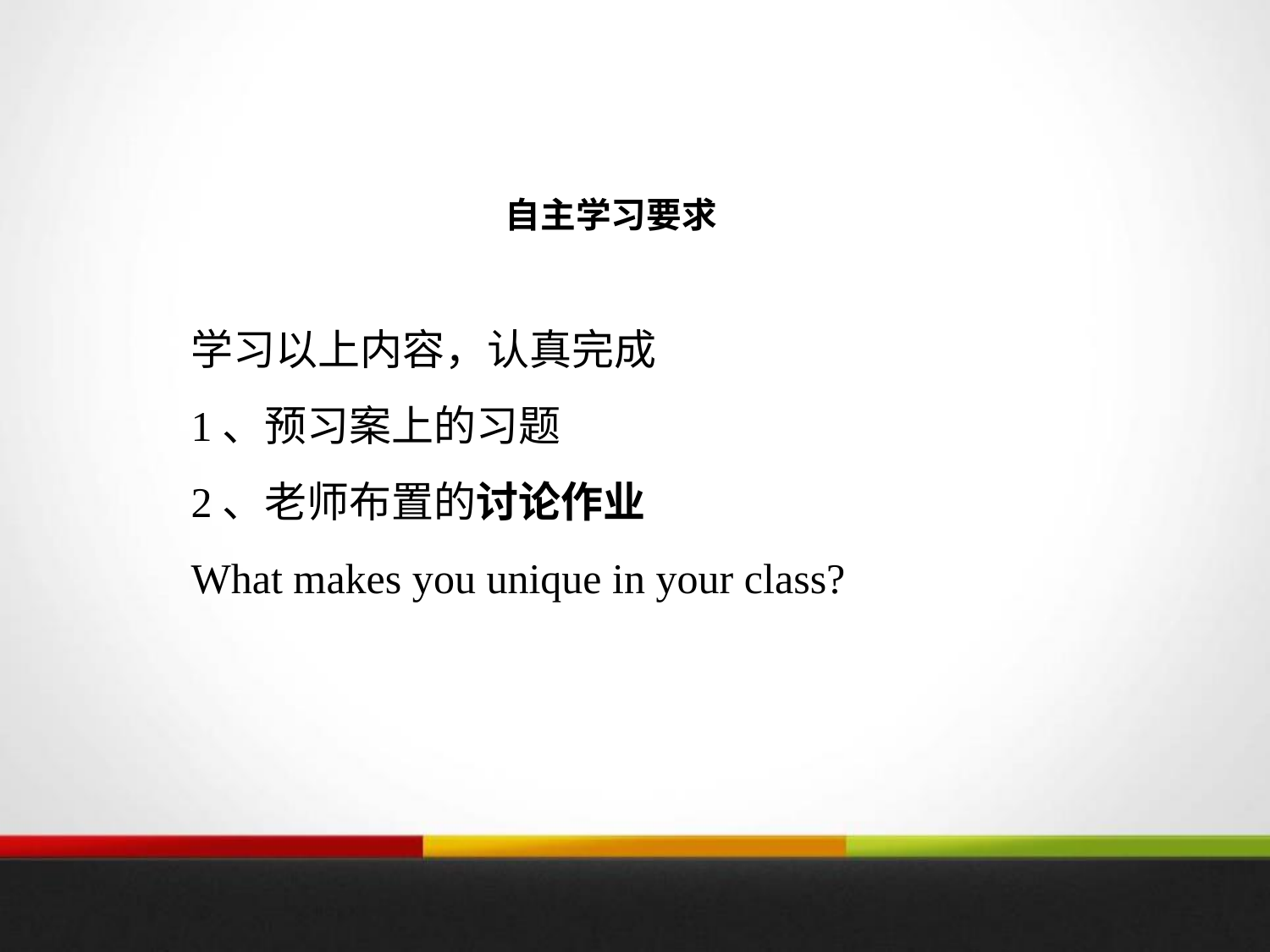

自主学习要求
学习以上内容，认真完成
1、预习案上的习题
2、老师布置的讨论作业
What makes you unique in your class?